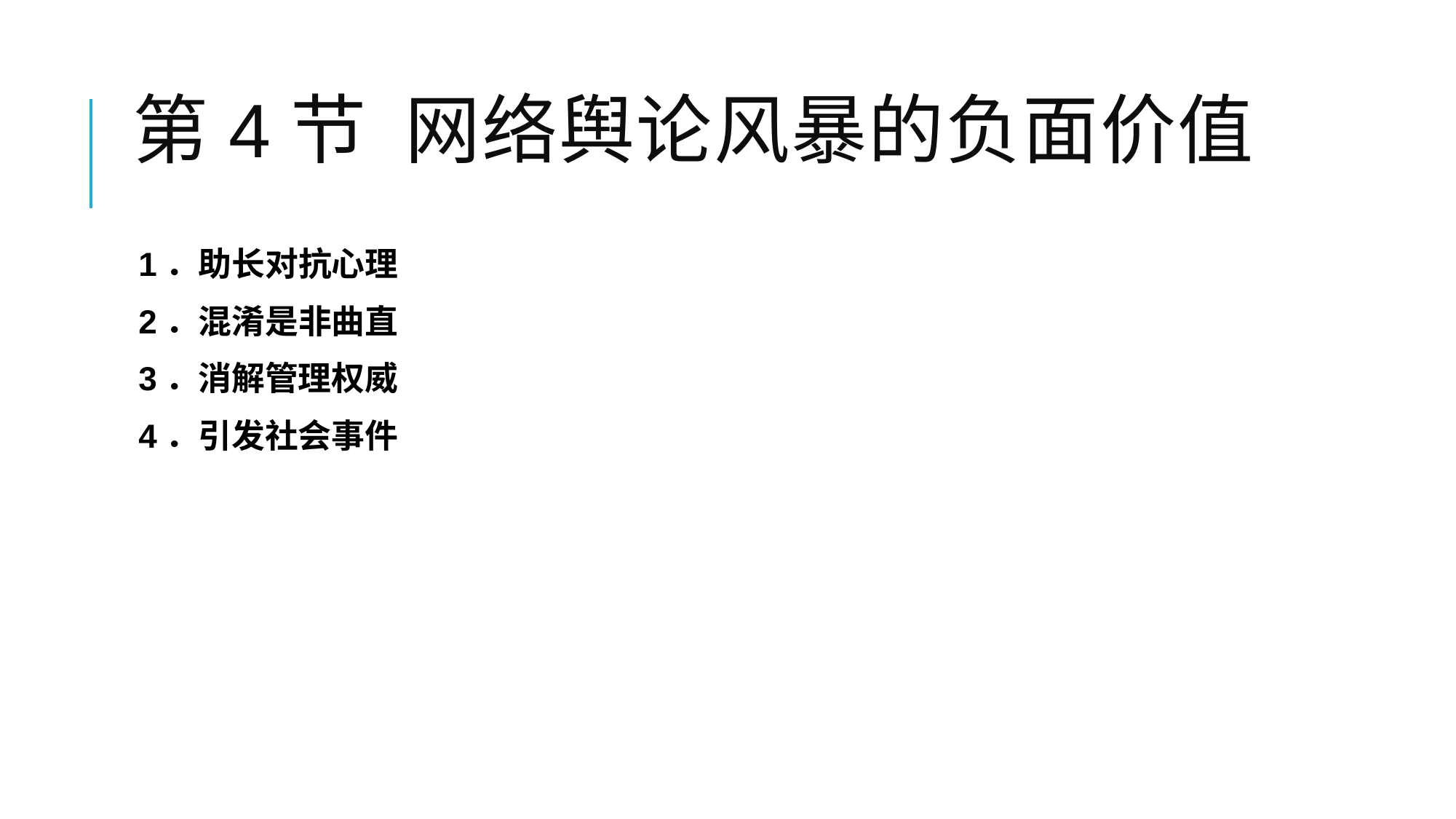

# 第4节  网络舆论风暴的负面价值
1．助长对抗心理
2．混淆是非曲直
3．消解管理权威
4．引发社会事件